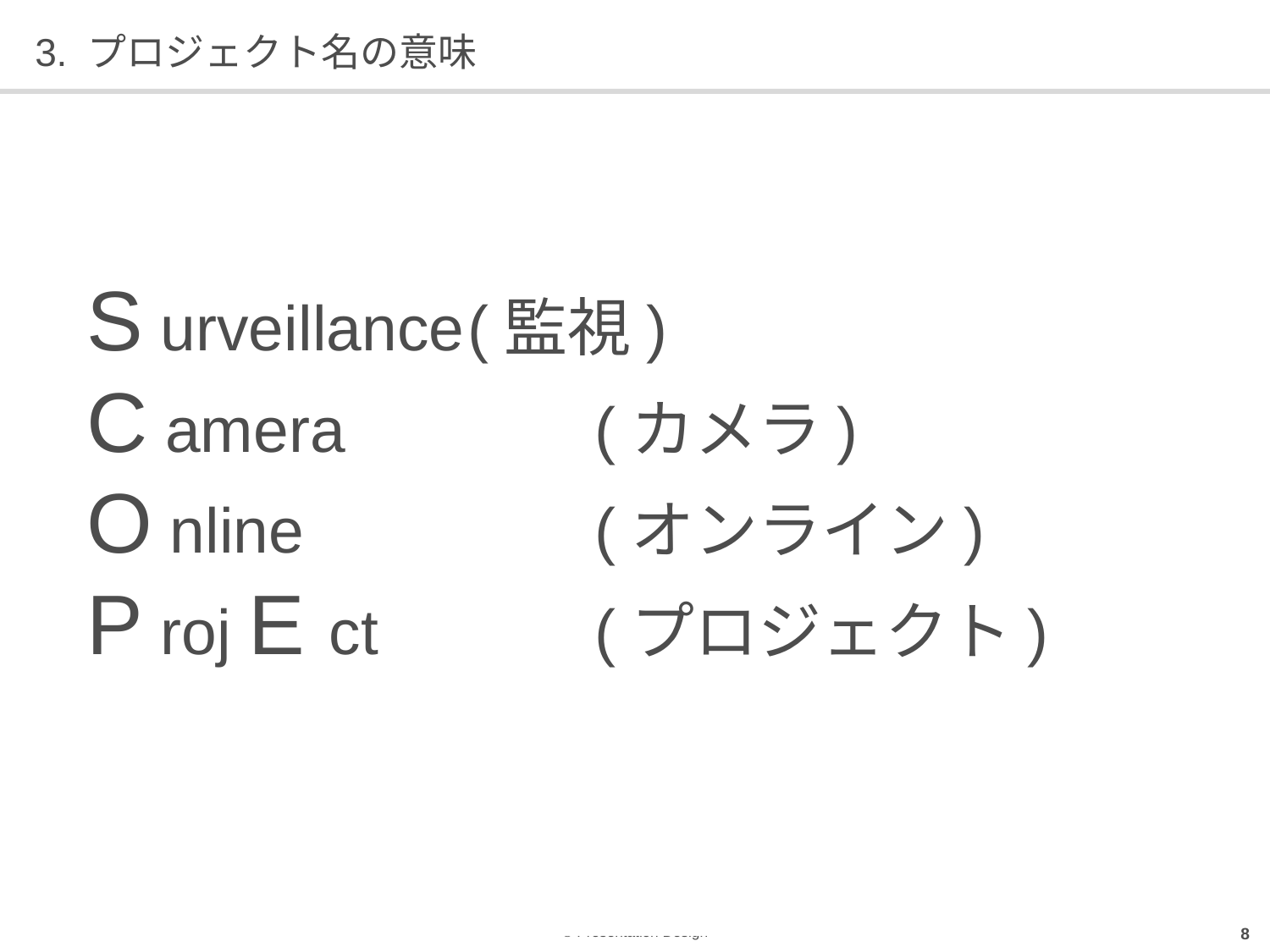

# 3. プロジェクト名の意味
S urveillance	(監視)
C amera		(カメラ)
O nline			(オンライン)
P roj E ct		(プロジェクト)

8